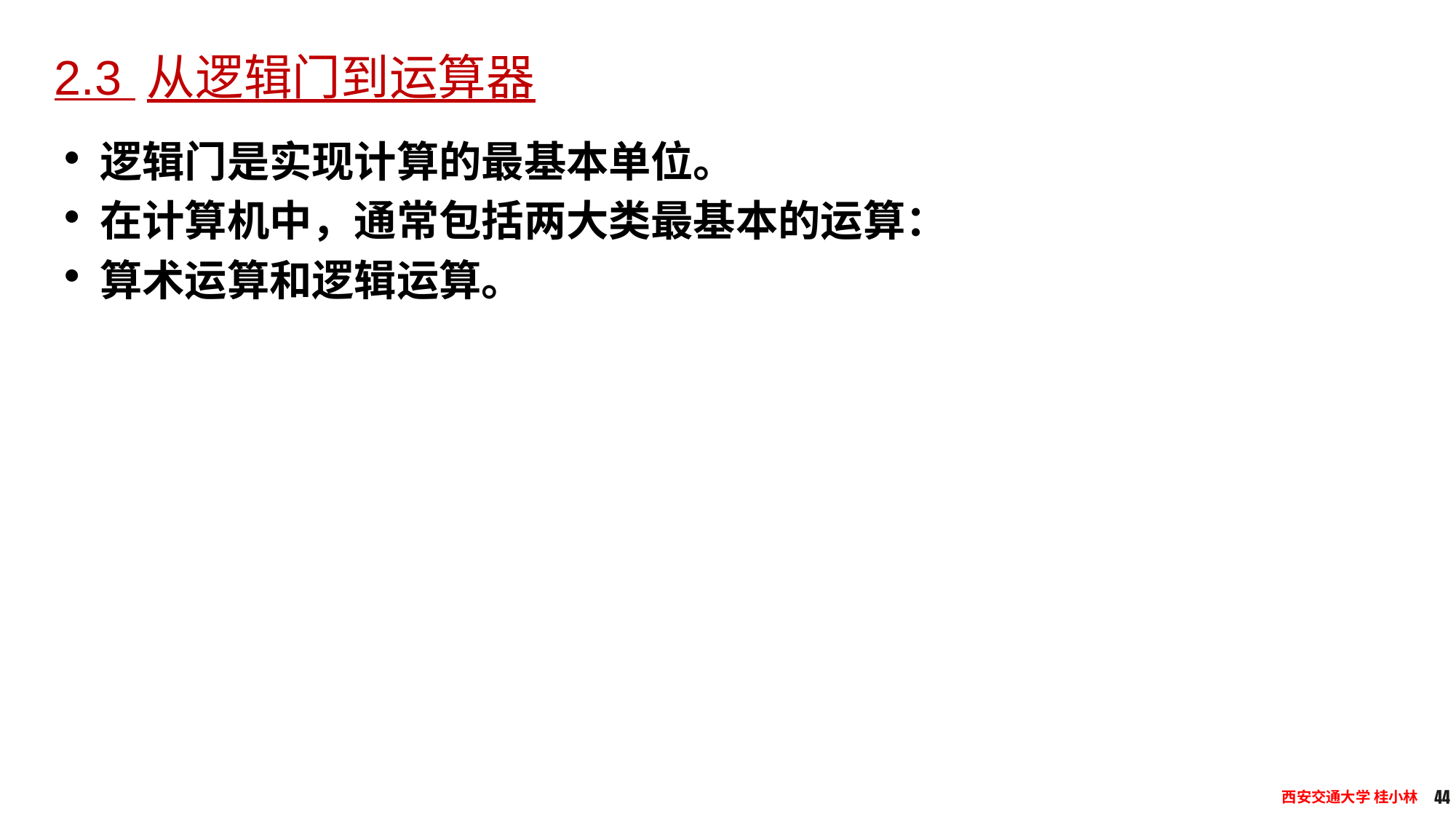

# 2.3 从逻辑门到运算器
逻辑门是实现计算的最基本单位。
在计算机中，通常包括两大类最基本的运算：
算术运算和逻辑运算。